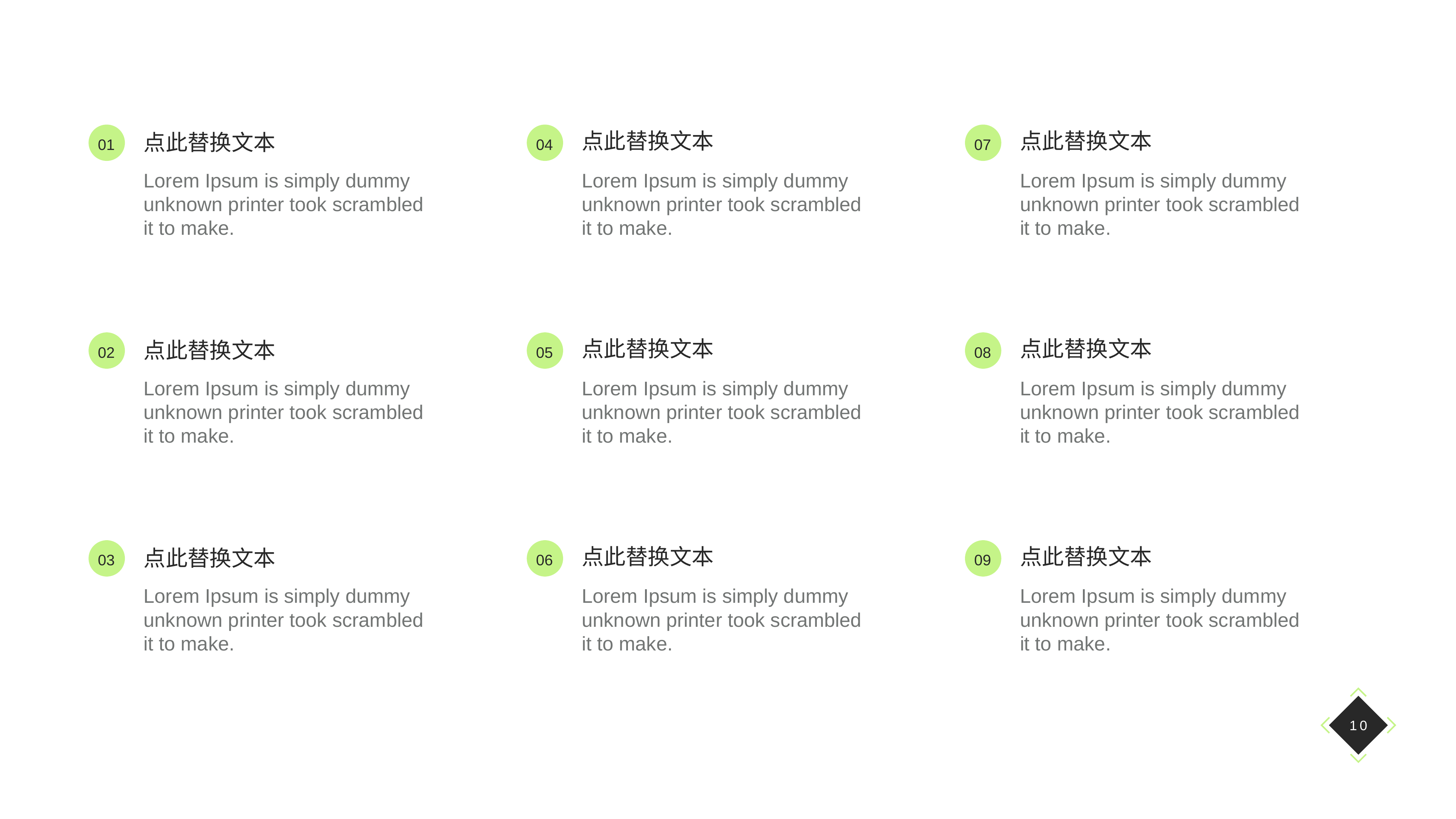

01
Lorem Ipsum is simply dummy unknown printer took scrambled it to make.

02
Lorem Ipsum is simply dummy unknown printer took scrambled it to make.

03
Lorem Ipsum is simply dummy unknown printer took scrambled it to make.
点此替换文本
点此替换文本
点此替换文本

点此替换文本
04
Lorem Ipsum is simply dummy unknown printer took scrambled it to make.

点此替换文本
05
Lorem Ipsum is simply dummy unknown printer took scrambled it to make.

点此替换文本
06
Lorem Ipsum is simply dummy unknown printer took scrambled it to make.

点此替换文本
07
Lorem Ipsum is simply dummy unknown printer took scrambled it to make.

点此替换文本
08
Lorem Ipsum is simply dummy unknown printer took scrambled it to make.

点此替换文本
09
Lorem Ipsum is simply dummy unknown printer took scrambled it to make.
10